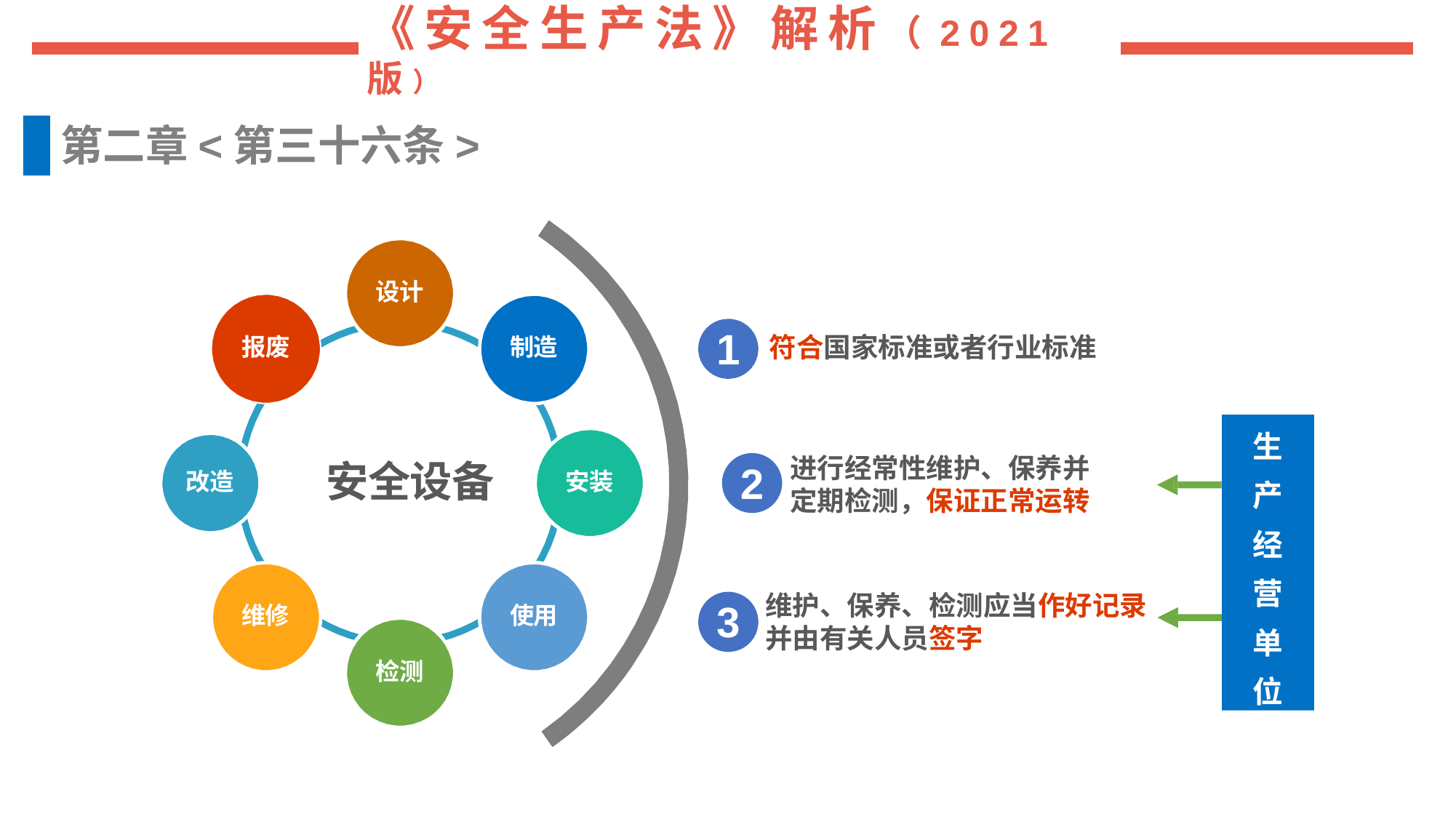

第二章<第三十六条>

设计

1

符合国家标准或者行业标准
报废
制造

生 产 经 营 单 位

进行经常性维护、保养并 定期检测，保证正常运转

安全设备
2
改造
安装

维护、保养、检测应当作好记录 并由有关人员签字

3
维修
使用

检测